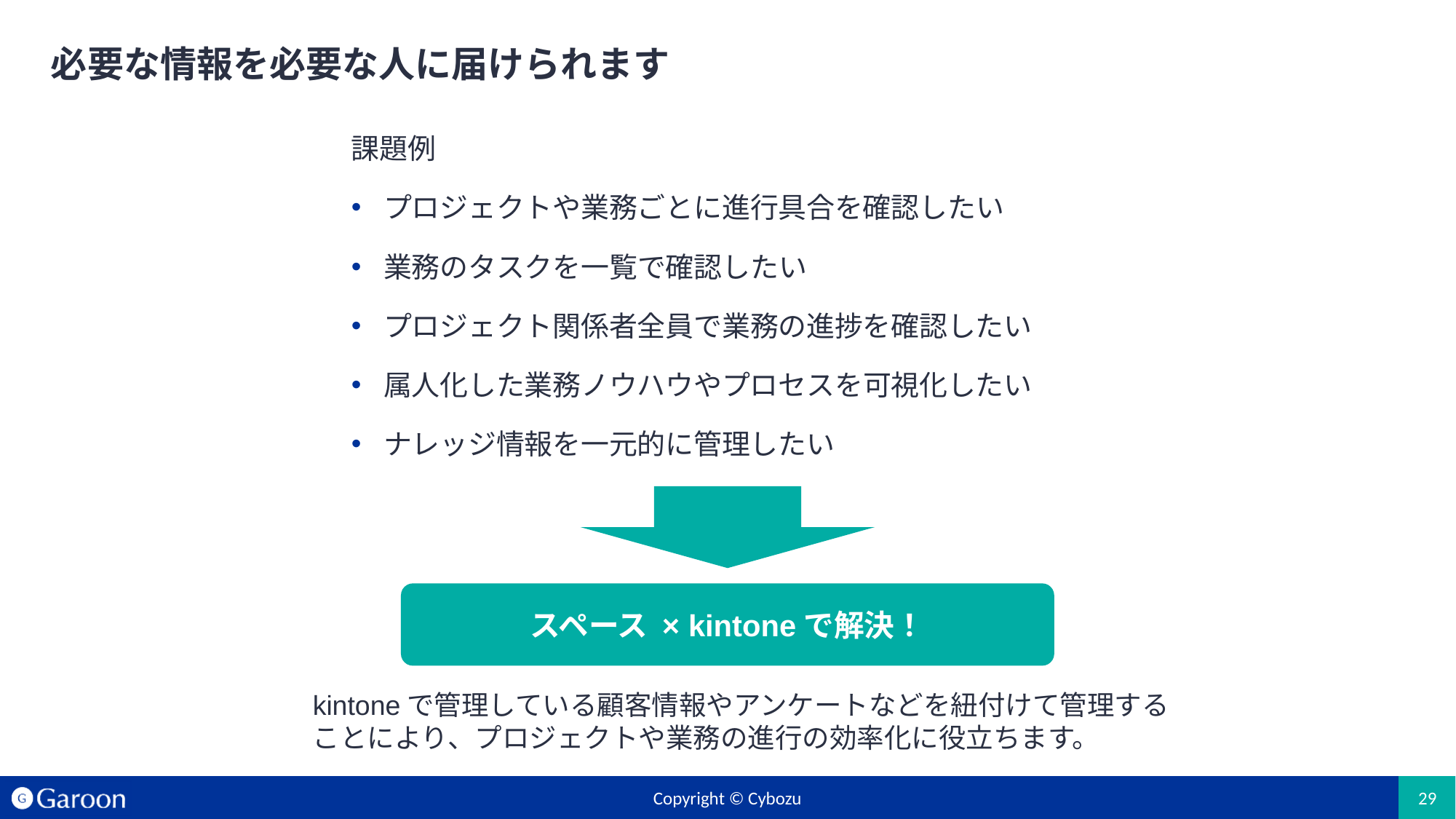

# 必要な情報を必要な人に届けられます
課題例
プロジェクトや業務ごとに進行具合を確認したい
業務のタスクを一覧で確認したい
プロジェクト関係者全員で業務の進捗を確認したい
属人化した業務ノウハウやプロセスを可視化したい
ナレッジ情報を一元的に管理したい

スペース × kintoneで解決！
kintoneで管理している顧客情報やアンケートなどを紐付けて管理することにより、プロジェクトや業務の進行の効率化に役立ちます。